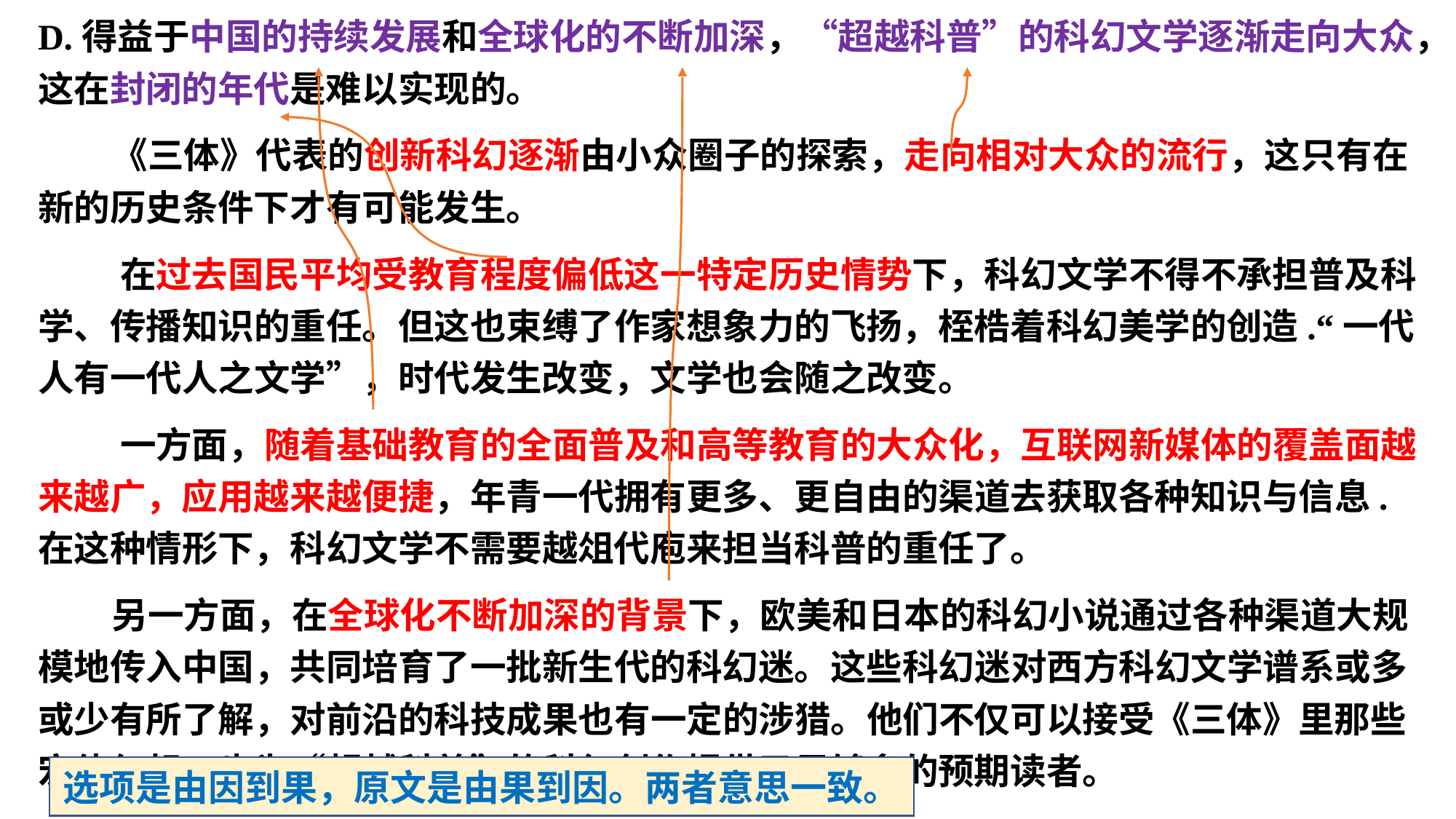

D.得益于中国的持续发展和全球化的不断加深，“超越科普”的科幻文学逐渐走向大众，这在封闭的年代是难以实现的。
        《三体》代表的创新科幻逐渐由小众圈子的探索，走向相对大众的流行，这只有在新的历史条件下才有可能发生。
         在过去国民平均受教育程度偏低这一特定历史情势下，科幻文学不得不承担普及科学、传播知识的重任。但这也束缚了作家想象力的飞扬，桎梏着科幻美学的创造.“一代人有一代人之文学”，时代发生改变，文学也会随之改变。
         一方面，随着基础教育的全面普及和高等教育的大众化，互联网新媒体的覆盖面越来越广，应用越来越便捷，年青一代拥有更多、更自由的渠道去获取各种知识与信息.在这种情形下，科幻文学不需要越俎代庖来担当科普的重任了。
        另一方面，在全球化不断加深的背景下，欧美和日本的科幻小说通过各种渠道大规模地传入中国，共同培育了一批新生代的科幻迷。这些科幻迷对西方科幻文学谱系或多或少有所了解，对前沿的科技成果也有一定的涉猎。他们不仅可以接受《三体》里那些宏伟幻想，也为“超越科普”的科幻创作提供了足够多的预期读者。

选项是由因到果，原文是由果到因。两者意思一致。